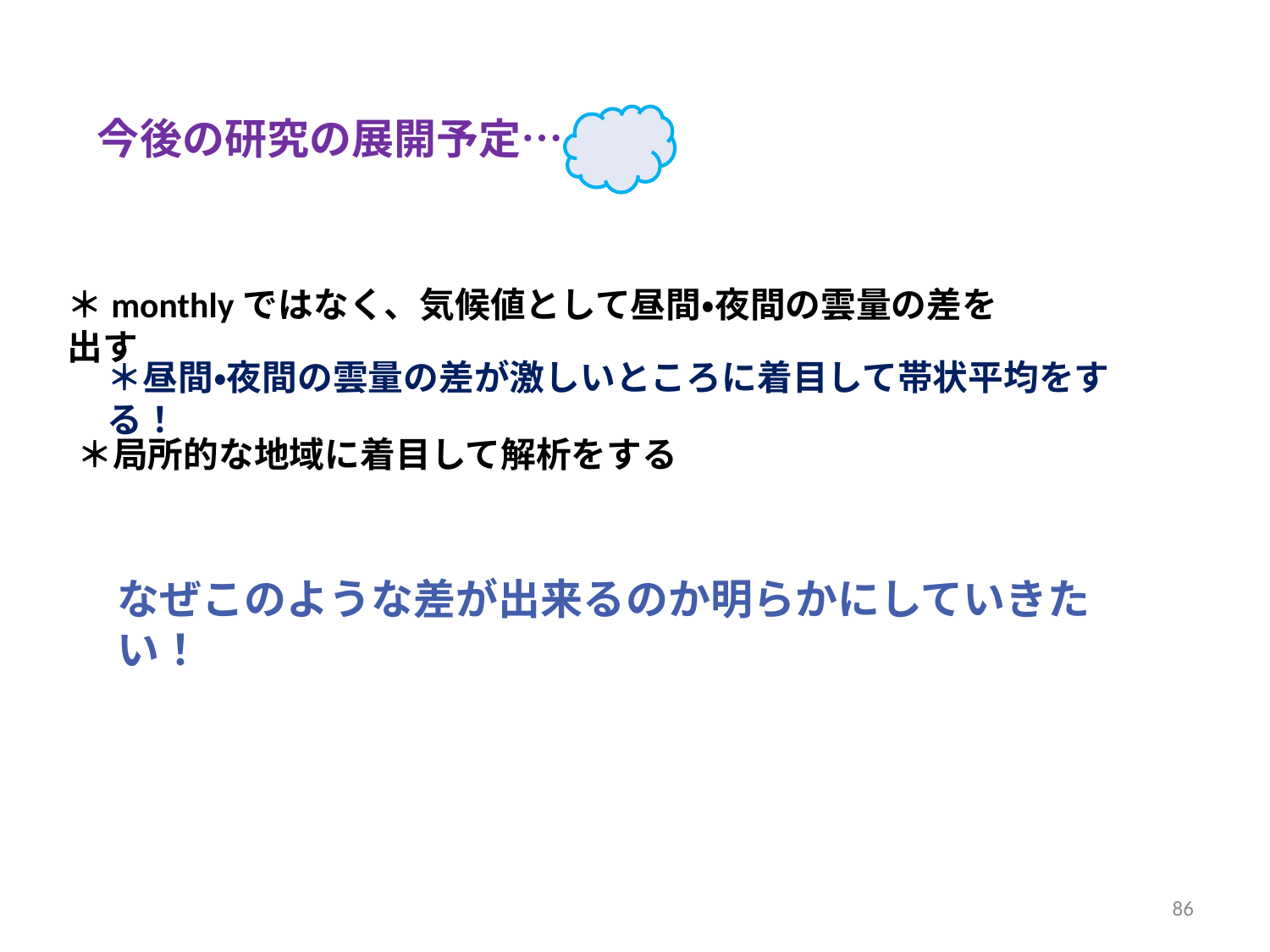

今後の研究の展開予定…

＊monthlyではなく、気候値として昼間・夜間の雲量の差を出す
＊昼間・夜間の雲量の差が激しいところに着目して帯状平均をする！
＊局所的な地域に着目して解析をする
なぜこのような差が出来るのか明らかにしていきたい！
86